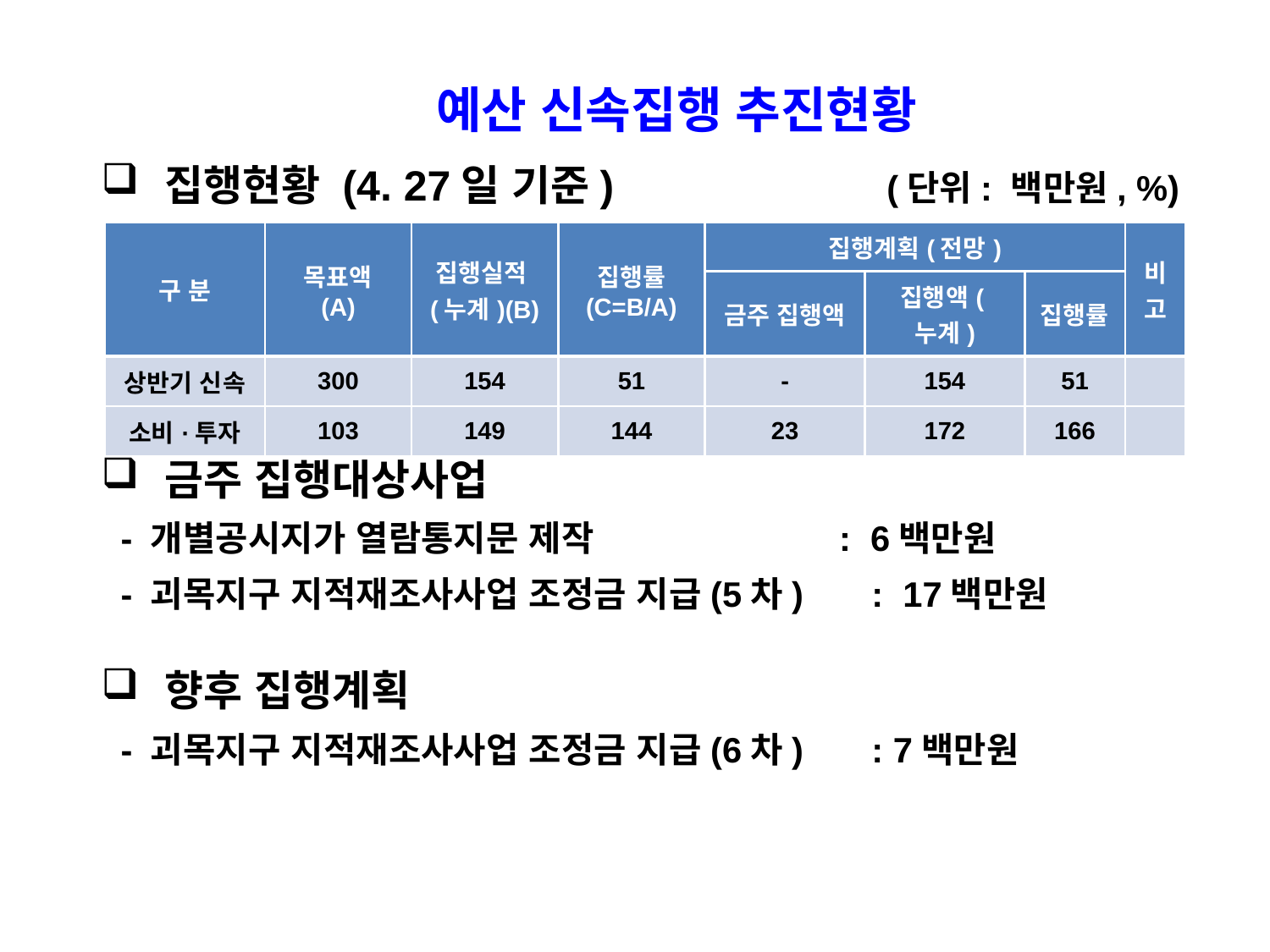

예산 신속집행 추진현황
집행현황 (4. 27일 기준)                       (단위: 백만원, %)

금주 집행대상사업
  - 개별공시지가 열람통지문 제작                                :  6백만원
  - 괴목지구 지적재조사사업 조정금 지급(5차)       :  17백만원

향후 집행계획
  - 괴목지구 지적재조사사업 조정금 지급(6차)       : 7백만원
| 구 분 | 목표액 (A) | 집행실적(누계)(B) | 집행률 (C=B/A) | 집행계획(전망) |  |  | 비 고 |
| --- | --- | --- | --- | --- | --- | --- | --- |
|  |  |  |  | 금주 집행액 | 집행액(누계) | 집행률 |  |
| 상반기 신속 | 300 | 154 | 51 | - | 154 | 51 |  |
| 소비·투자 | 103 | 149 | 144 | 23 | 172 | 166 |  |